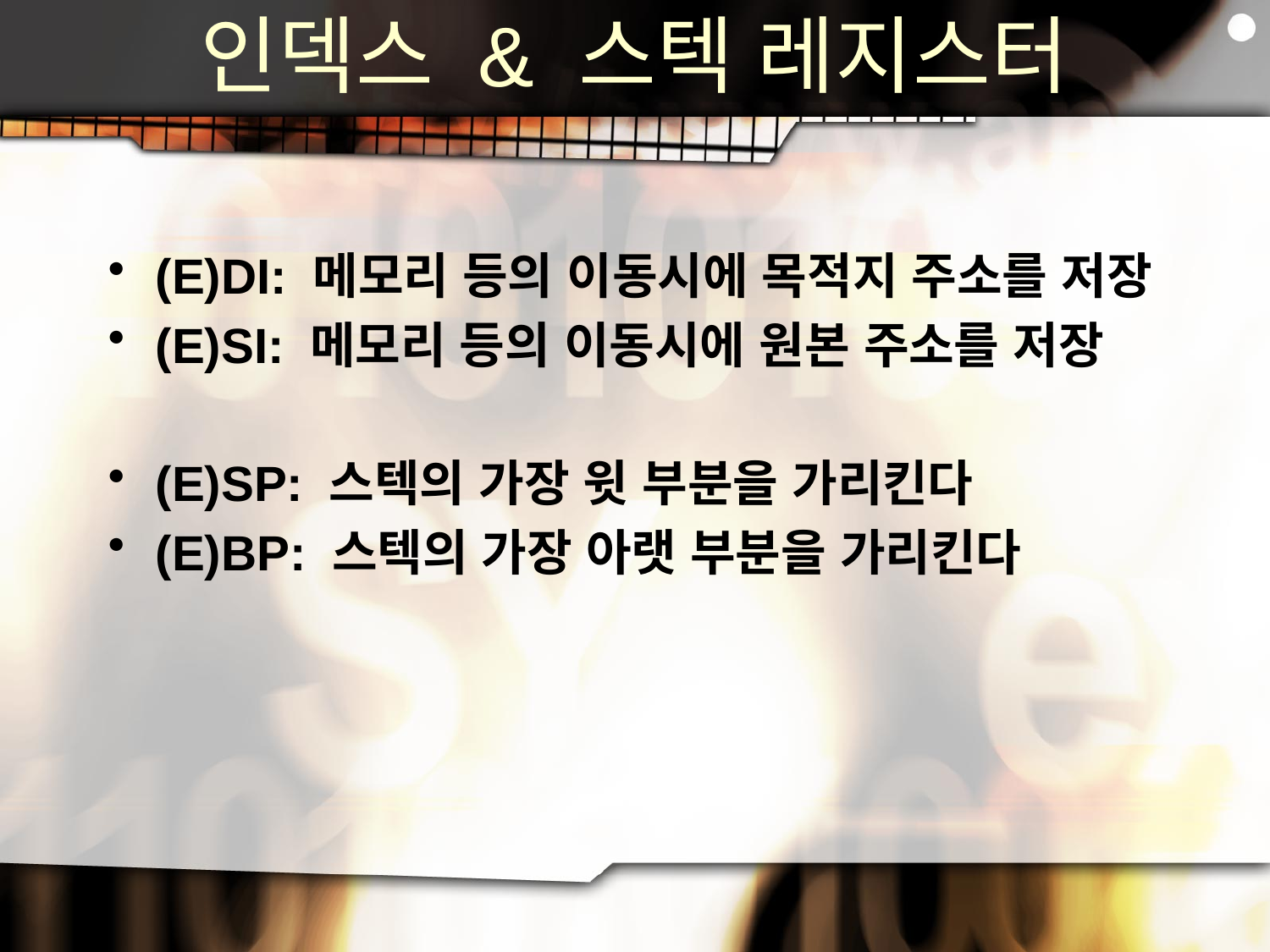

# 인덱스 & 스텍 레지스터

(E)DI: 메모리 등의 이동시에 목적지 주소를 저장
(E)SI: 메모리 등의 이동시에 원본 주소를 저장

(E)SP: 스텍의 가장 윗 부분을 가리킨다
(E)BP: 스텍의 가장 아랫 부분을 가리킨다